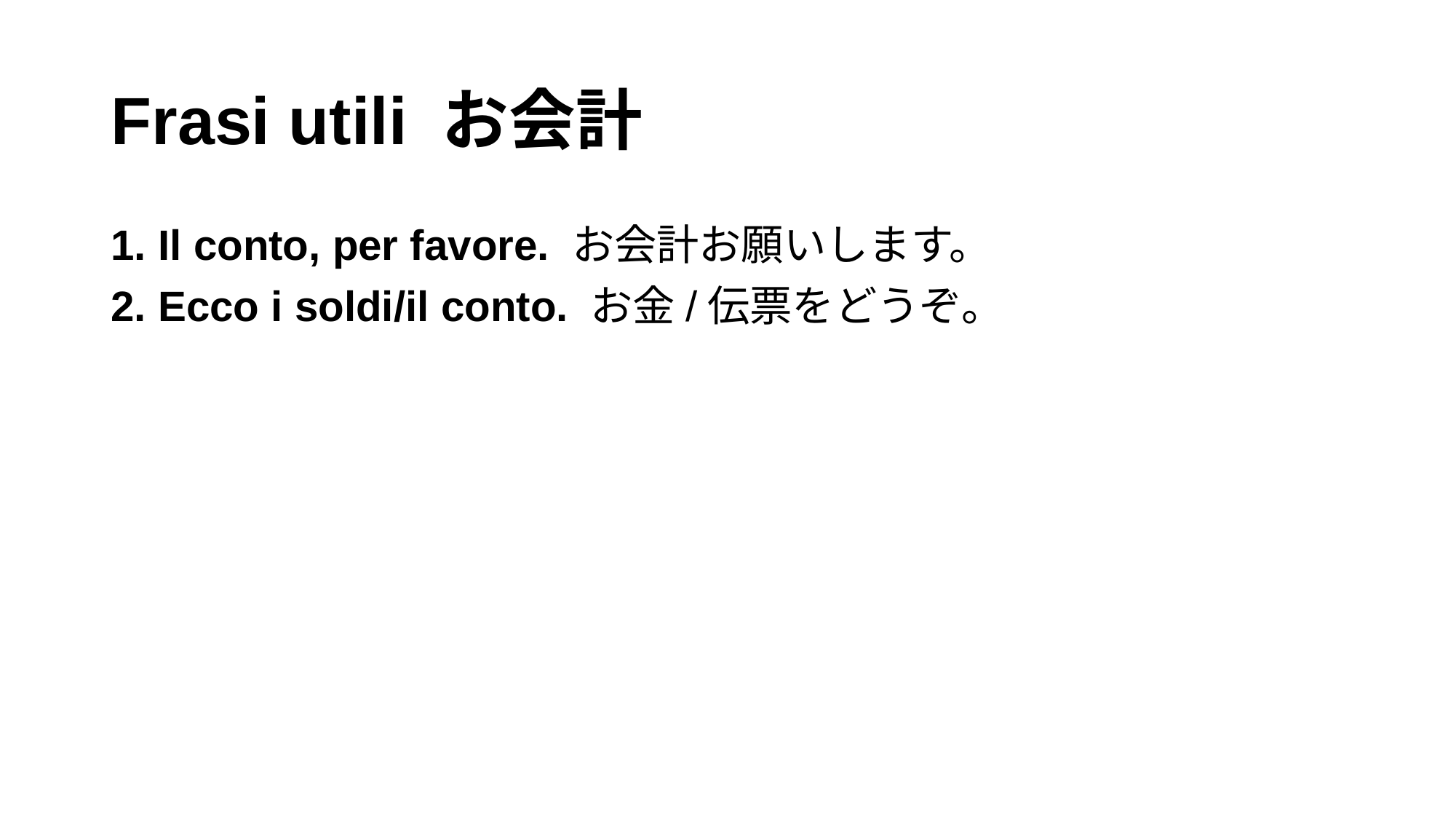

# Frasi utili お会計
1. Il conto, per favore. お会計お願いします。
2. Ecco i soldi/il conto. お金/伝票をどうぞ。